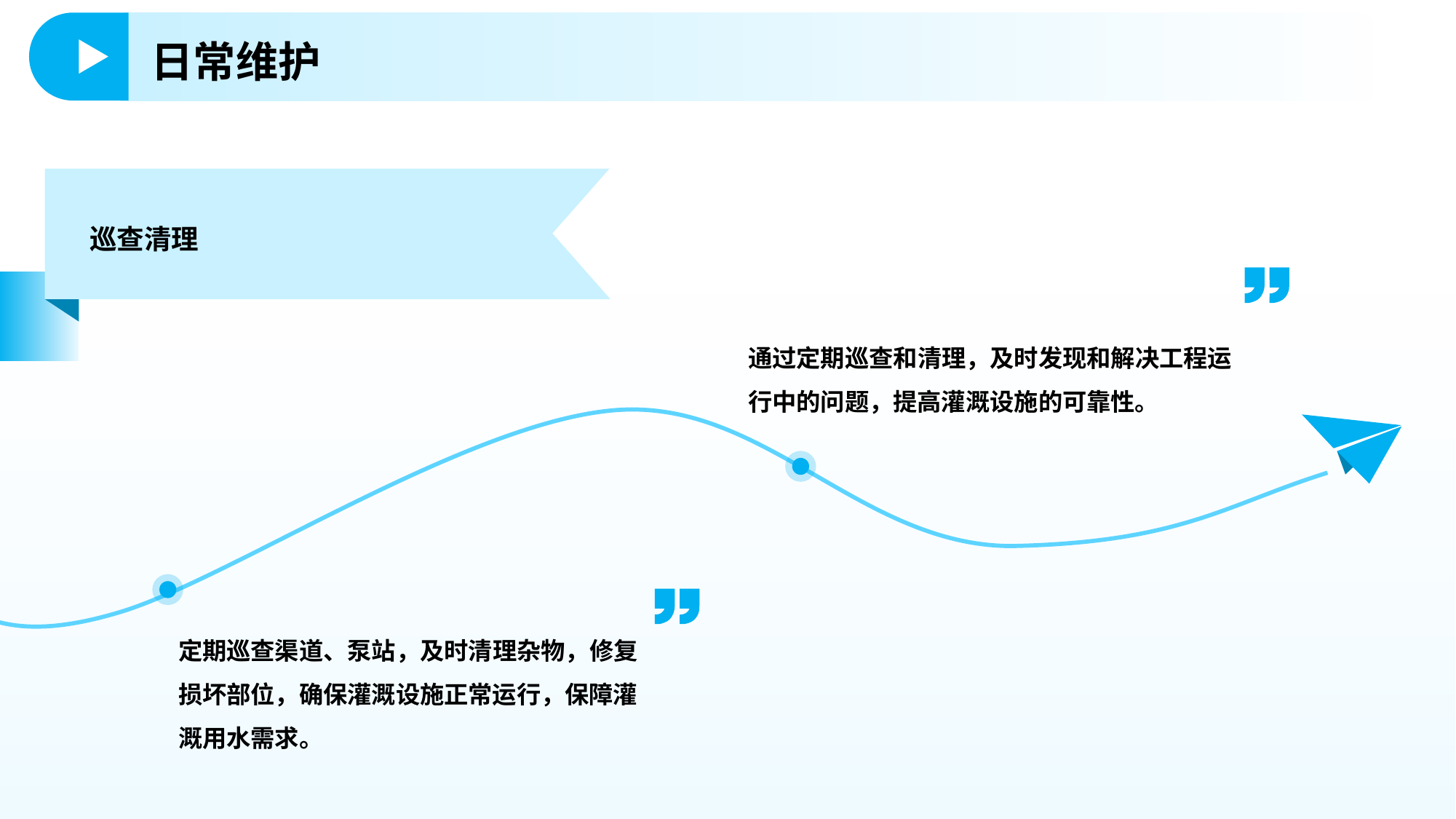

日常维护

巡查清理

通过定期巡查和清理，及时发现和解决工程运行中的问题，提高灌溉设施的可靠性。

定期巡查渠道、泵站，及时清理杂物，修复损坏部位，确保灌溉设施正常运行，保障灌溉用水需求。